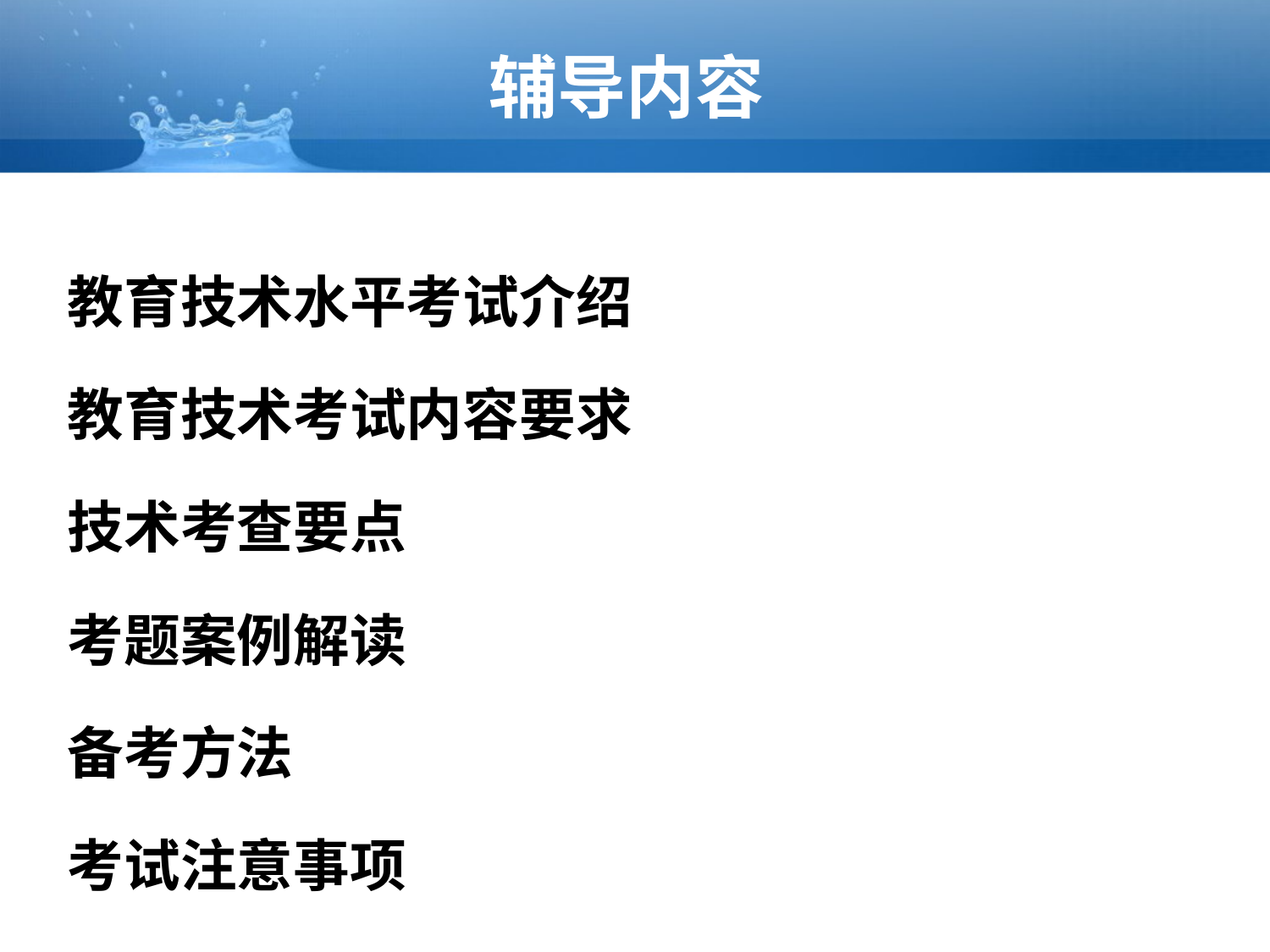

# 辅导内容
教育技术水平考试介绍
教育技术考试内容要求
技术考查要点
考题案例解读
备考方法
考试注意事项